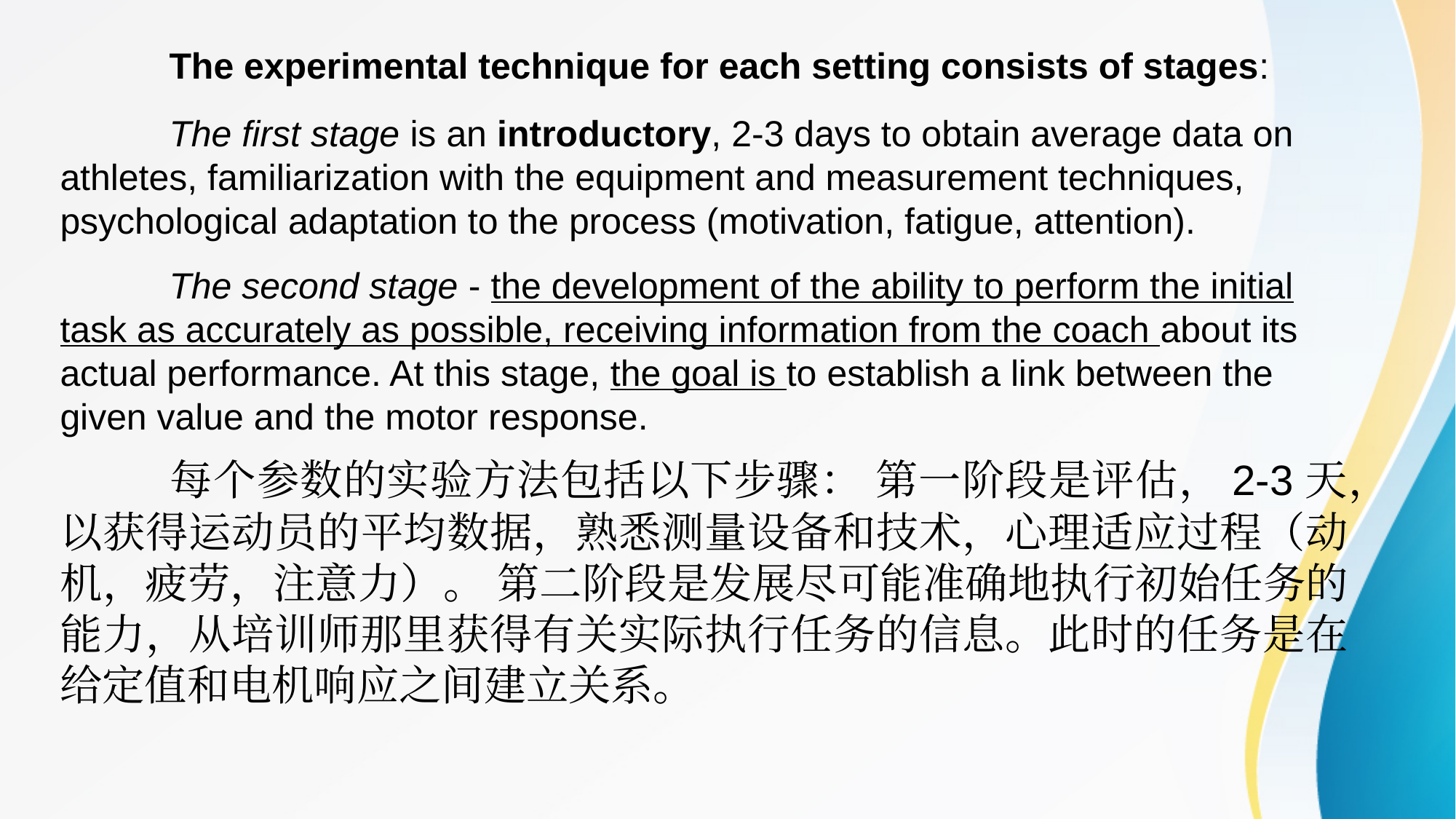

The experimental technique for each setting consists of stages:
	The first stage is an introductory, 2-3 days to obtain average data on athletes, familiarization with the equipment and measurement techniques, psychological adaptation to the process (motivation, fatigue, attention).
	The second stage - the development of the ability to perform the initial task as accurately as possible, receiving information from the coach about its actual performance. At this stage, the goal is to establish a link between the given value and the motor response.
	每个参数的实验方法包括以下步骤： 第一阶段是评估，2-3天，以获得运动员的平均数据，熟悉测量设备和技术，心理适应过程（动机，疲劳，注意力）。 第二阶段是发展尽可能准确地执行初始任务的能力，从培训师那里获得有关实际执行任务的信息。此时的任务是在给定值和电机响应之间建立关系。